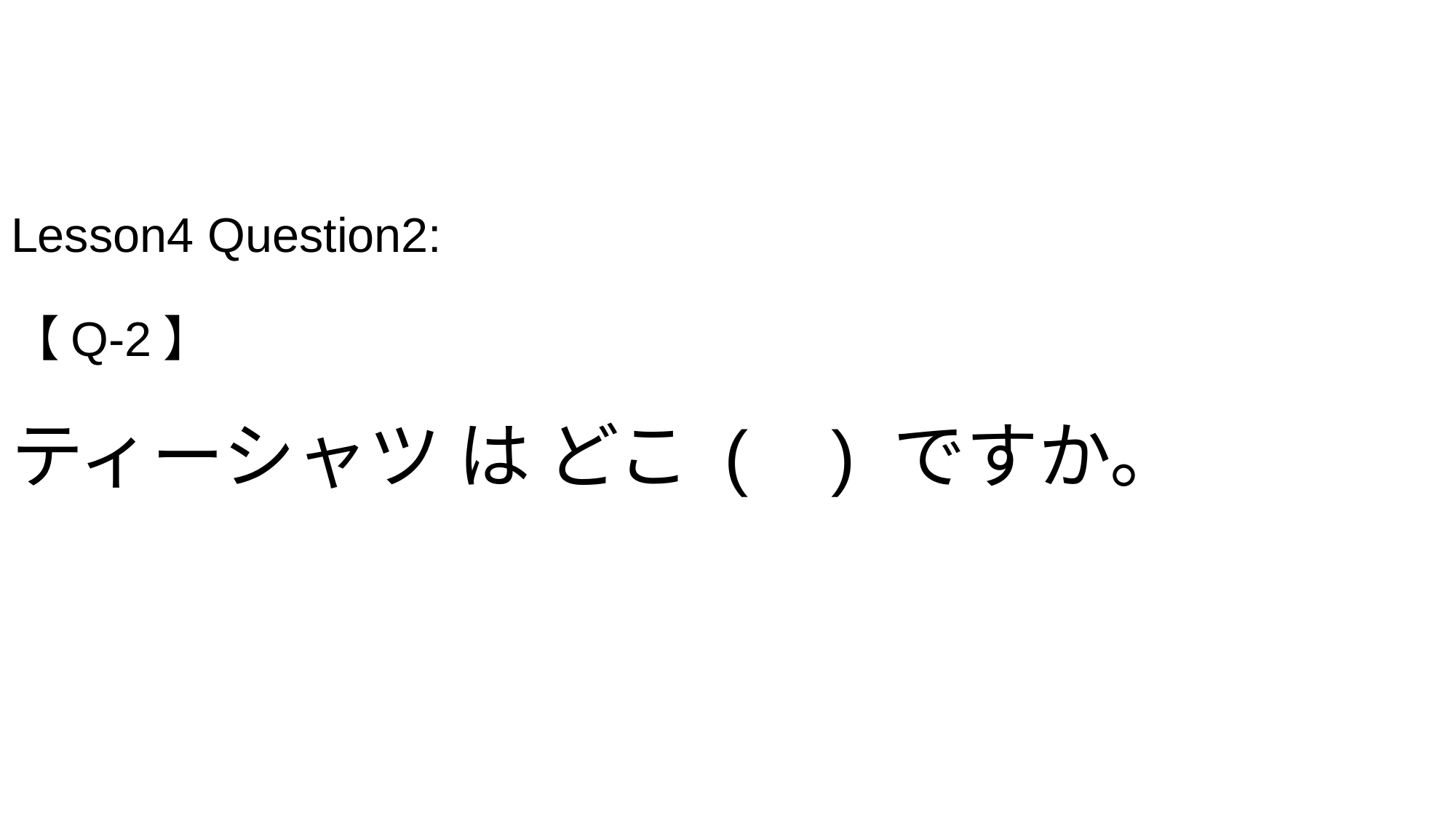

# Lesson4 Question2: 【Q-2】 ティーシャツ は どこ ( × ) ですか。